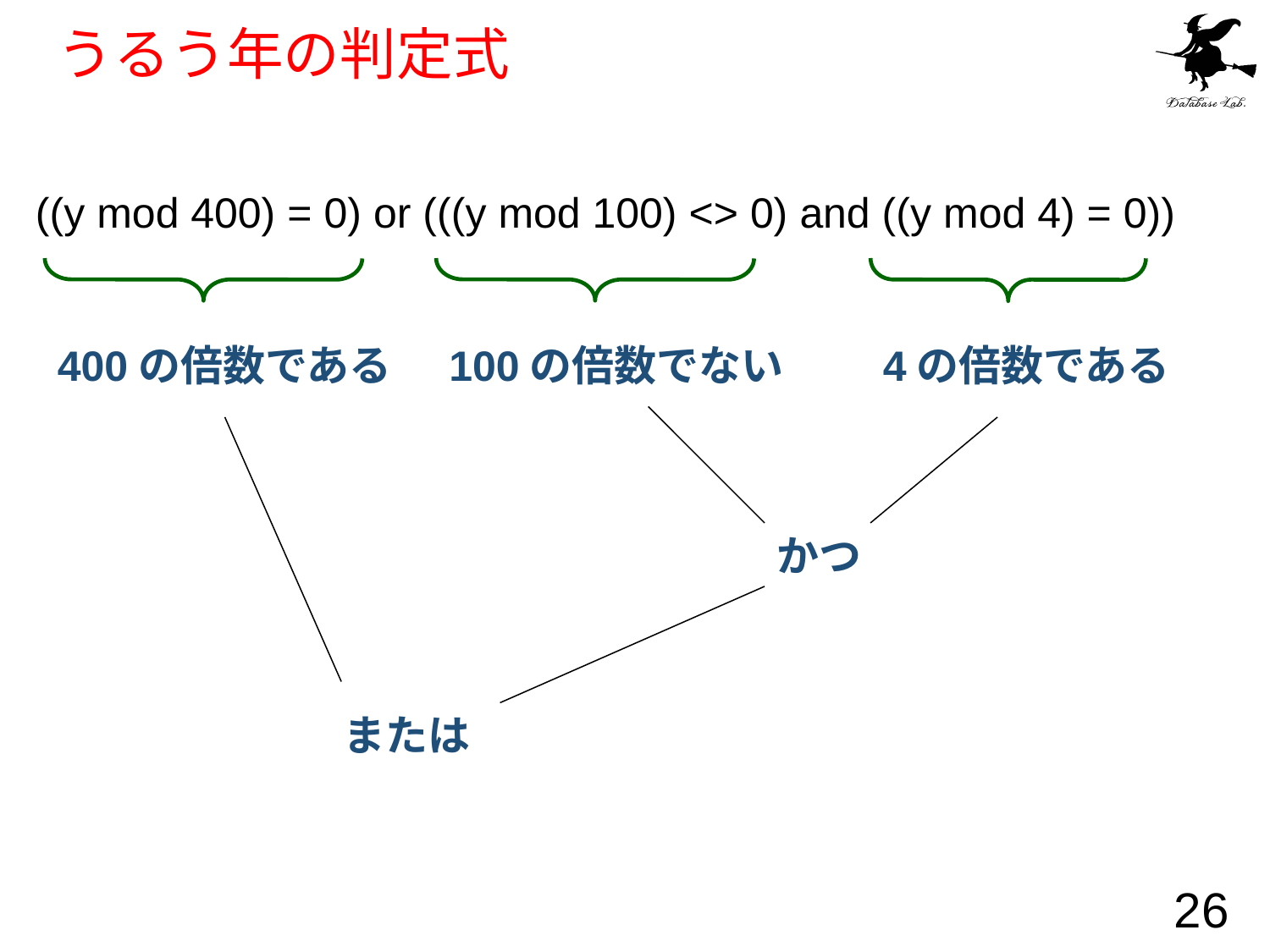

# うるう年の判定式

((y mod 400) = 0) or (((y mod 100) <> 0) and ((y mod 4) = 0))
400の倍数である
100の倍数でない
4の倍数である

かつ

または
26